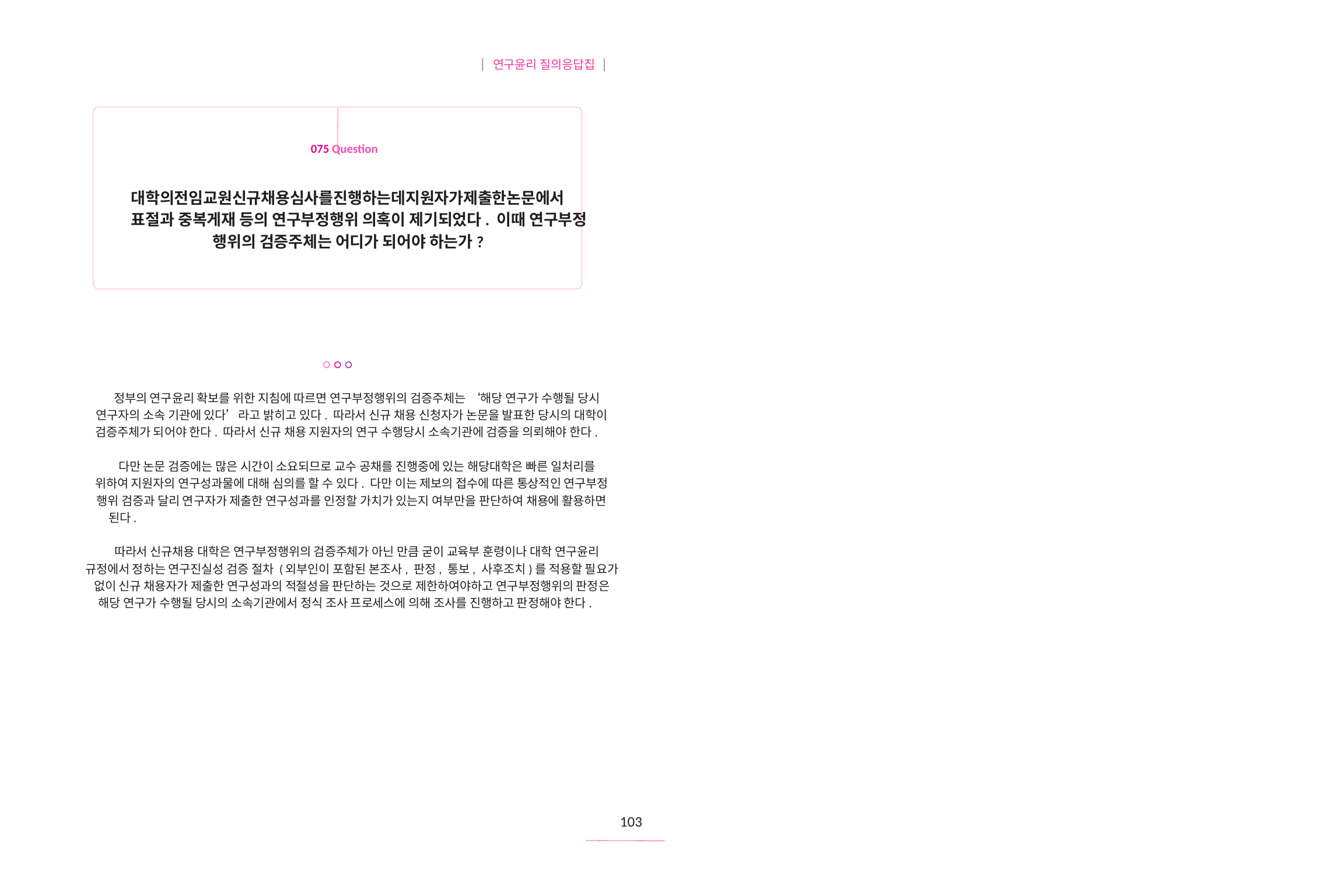

| 연구윤리 질의응답집 |

075 Question

대학의전임교원신규채용심사를진행하는데지원자가제출한논문에서
표절과 중복게재 등의 연구부정행위 의혹이 제기되었다. 이때 연구부정
행위의 검증주체는 어디가 되어야 하는가?

정부의 연구윤리 확보를 위한 지침에 따르면 연구부정행위의 검증주체는 ‘해당 연구가 수행될 당시
연구자의 소속 기관에 있다’라고 밝히고 있다. 따라서 신규 채용 신청자가 논문을 발표한 당시의 대학이
검증주체가 되어야 한다. 따라서 신규 채용 지원자의 연구 수행당시 소속기관에 검증을 의뢰해야 한다.
다만 논문 검증에는 많은 시간이 소요되므로 교수 공채를 진행중에 있는 해당대학은 빠른 일처리를
위하여 지원자의 연구성과물에 대해 심의를 할 수 있다. 다만 이는 제보의 접수에 따른 통상적인 연구부정
행위 검증과 달리 연구자가 제출한 연구성과를 인정할 가치가 있는지 여부만을 판단하여 채용에 활용하면
된다.
따라서 신규채용 대학은 연구부정행위의 검증주체가 아닌 만큼 굳이 교육부 훈령이나 대학 연구윤리
규정에서 정하는 연구진실성 검증 절차 (외부인이 포함된 본조사, 판정, 통보, 사후조치)를 적용할 필요가
없이 신규 채용자가 제출한 연구성과의 적절성을 판단하는 것으로 제한하여야하고 연구부정행위의 판정은
해당 연구가 수행될 당시의 소속기관에서 정식 조사 프로세스에 의해 조사를 진행하고 판정해야 한다.
103